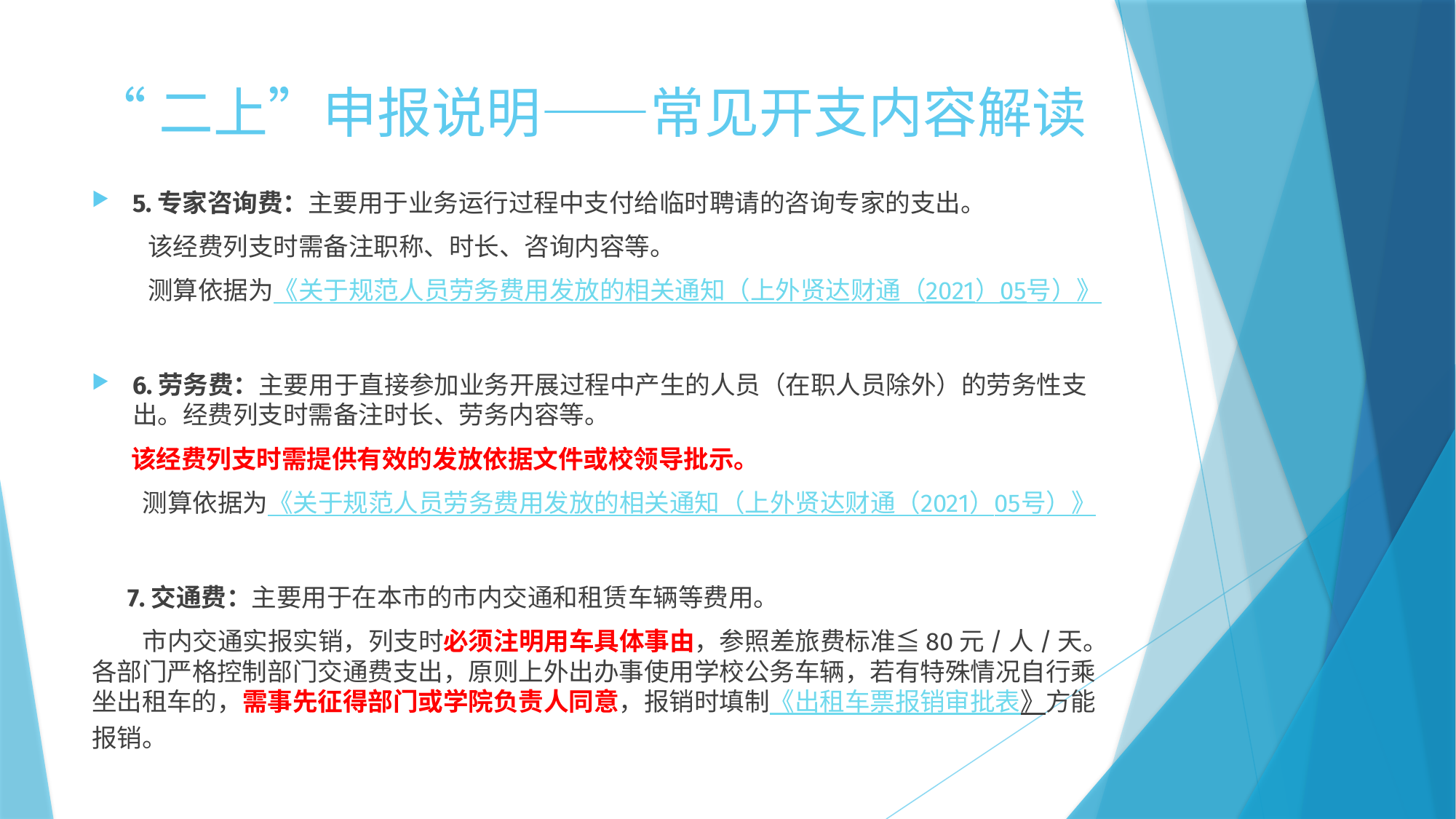

# “二上”申报说明——常见开支内容解读
5.专家咨询费：主要用于业务运行过程中支付给临时聘请的咨询专家的支出。
         该经费列支时需备注职称、时长、咨询内容等。
         测算依据为《关于规范人员劳务费用发放的相关通知（上外贤达财通（2021）05号）》

6.劳务费：主要用于直接参加业务开展过程中产生的人员（在职人员除外）的劳务性支出。经费列支时需备注时长、劳务内容等。
      该经费列支时需提供有效的发放依据文件或校领导批示。
        测算依据为《关于规范人员劳务费用发放的相关通知（上外贤达财通（2021）05号）》

      7.交通费：主要用于在本市的市内交通和租赁车辆等费用。
        市内交通实报实销，列支时必须注明用车具体事由，参照差旅费标准≦80元/人/天。各部门严格控制部门交通费支出，原则上外出办事使用学校公务车辆，若有特殊情况自行乘坐出租车的，需事先征得部门或学院负责人同意，报销时填制《出租车票报销审批表》方能报销。